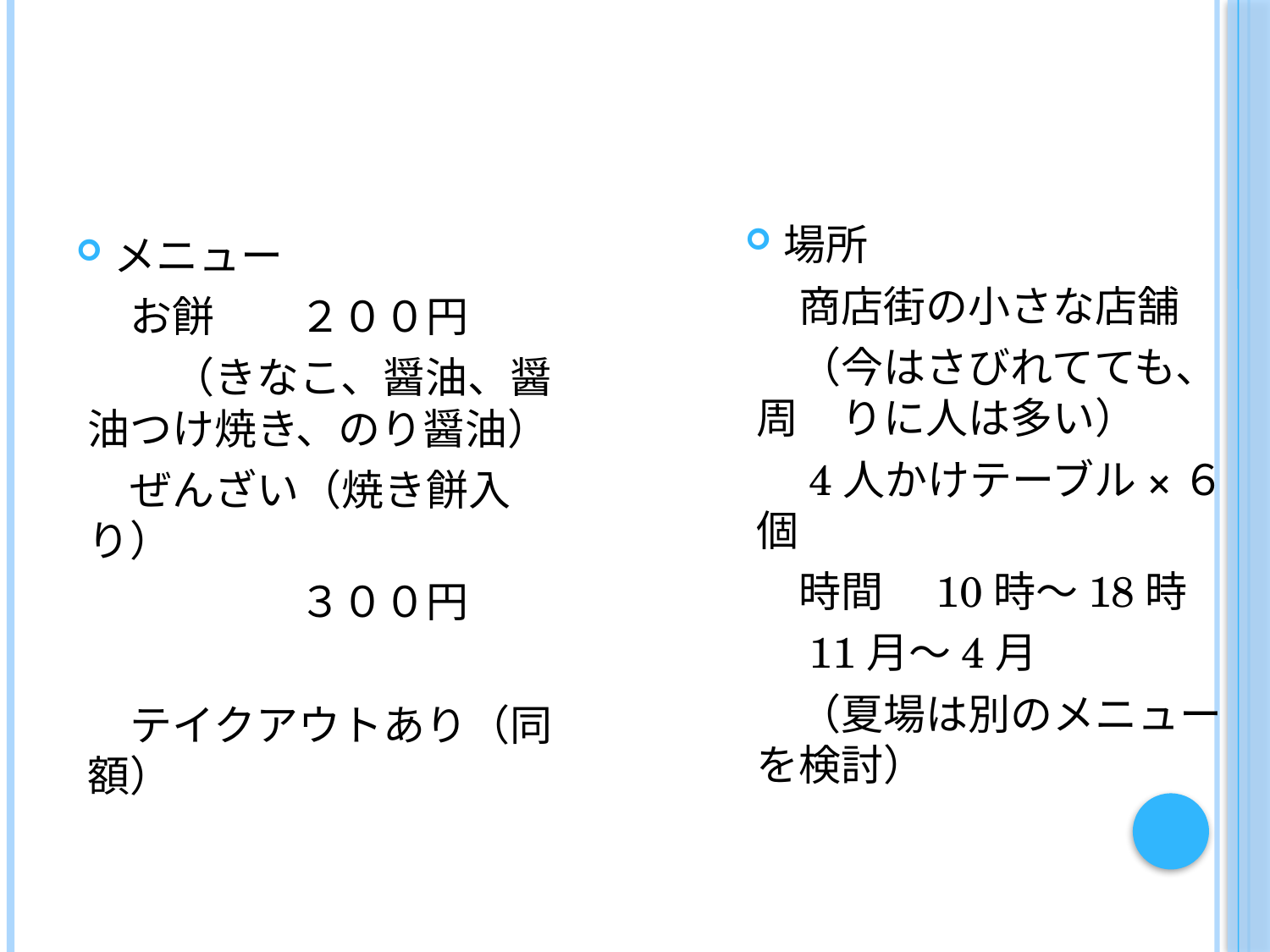

#
場所
　商店街の小さな店舗
　（今はさびれてても、周　りに人は多い）
　4人かけテーブル×６個
　時間　10時～18時
　11月～4月
　（夏場は別のメニューを検討）
メニュー
　お餅　　２００円
　　（きなこ、醤油、醤油つけ焼き、のり醤油）
　ぜんざい（焼き餅入り）
　　　　　３００円

　テイクアウトあり（同額）